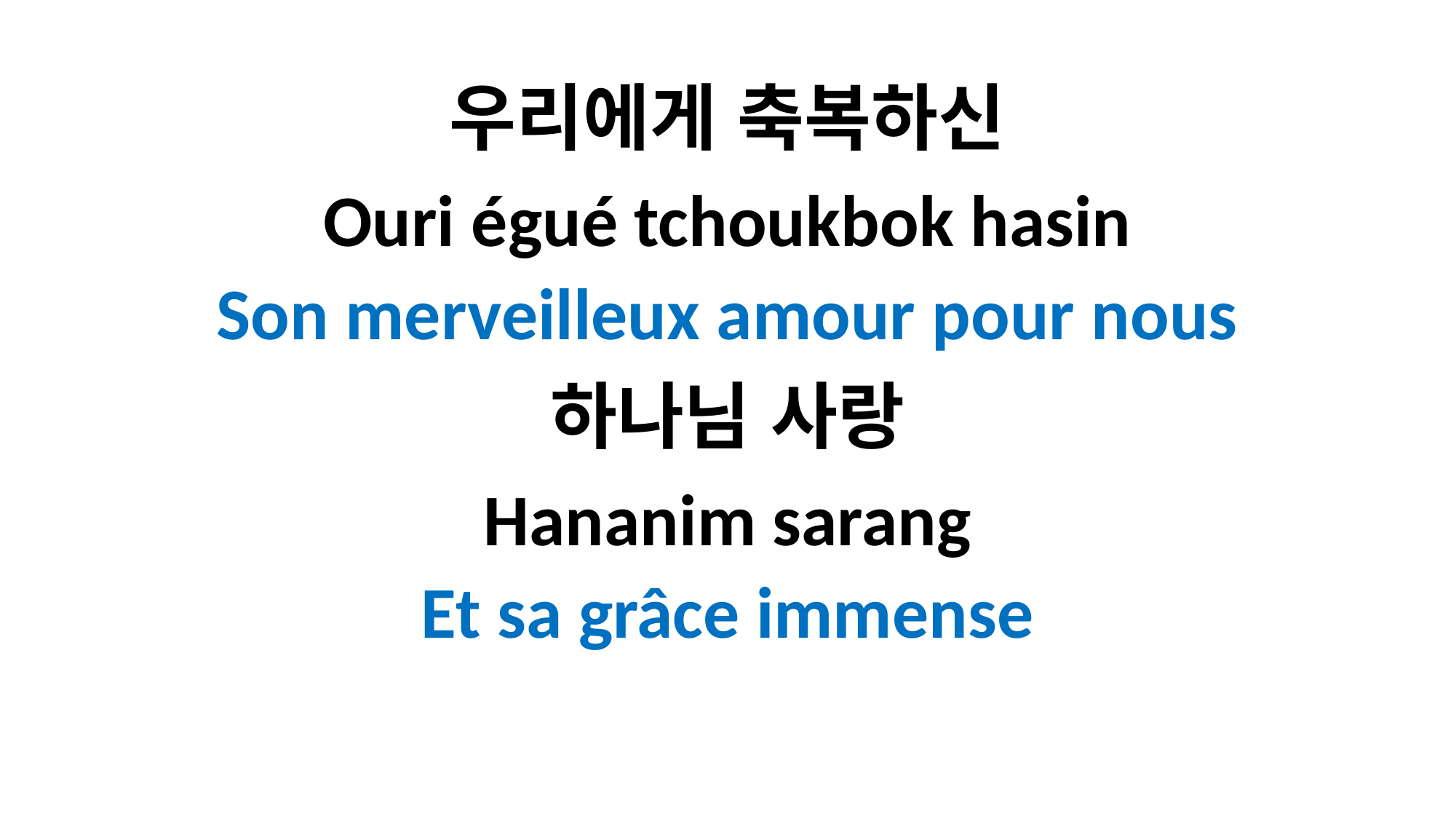

우리에게 축복하신
Ouri égué tchoukbok hasin
Son merveilleux amour pour nous
하나님 사랑
Hananim sarang
Et sa grâce immense